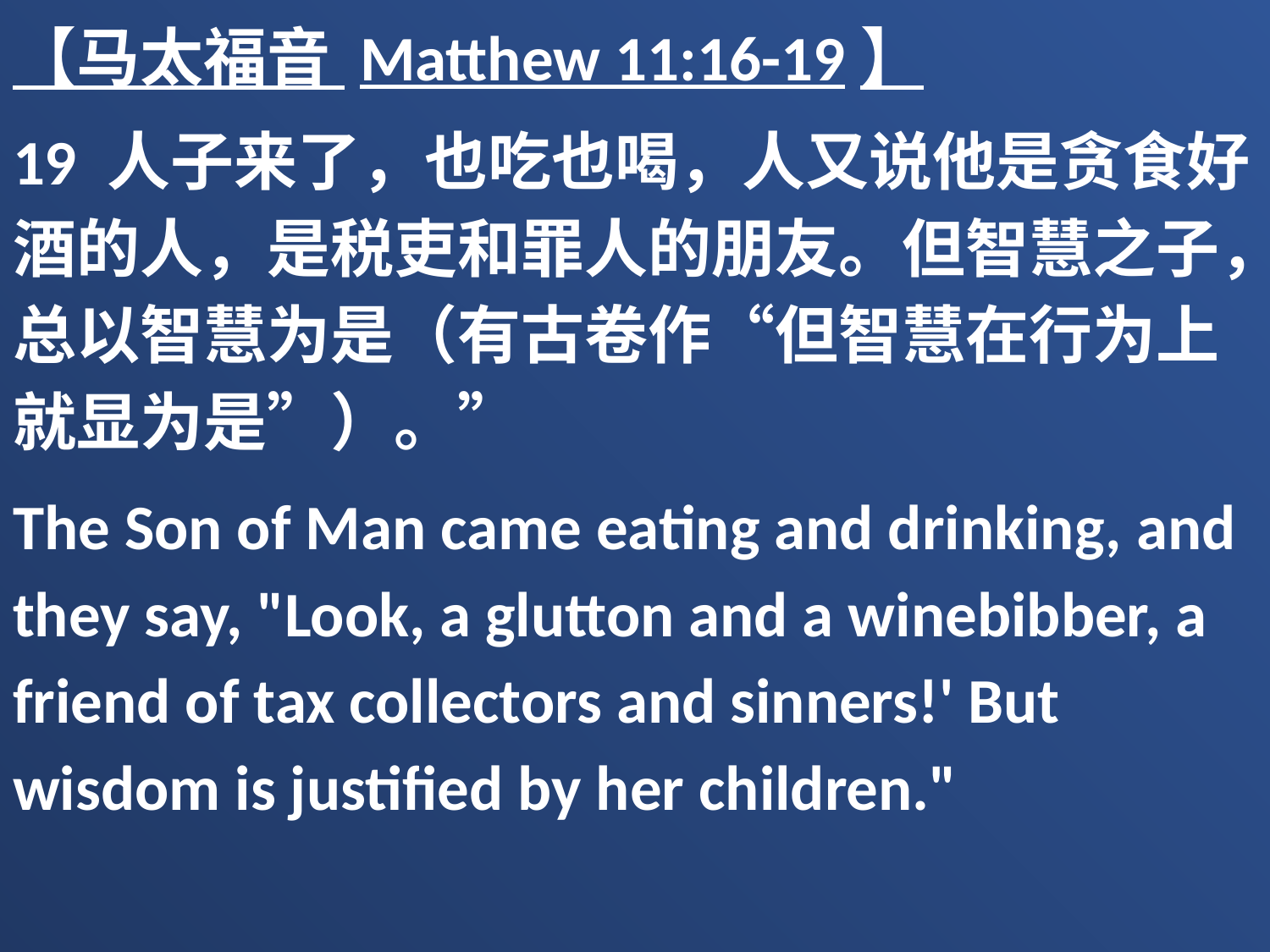

【马太福音 Matthew 11:16-19】
19 人子来了，也吃也喝，人又说他是贪食好酒的人，是税吏和罪人的朋友。但智慧之子，总以智慧为是（有古卷作“但智慧在行为上就显为是”）。”
The Son of Man came eating and drinking, and they say, "Look, a glutton and a winebibber, a friend of tax collectors and sinners!' But wisdom is justified by her children."